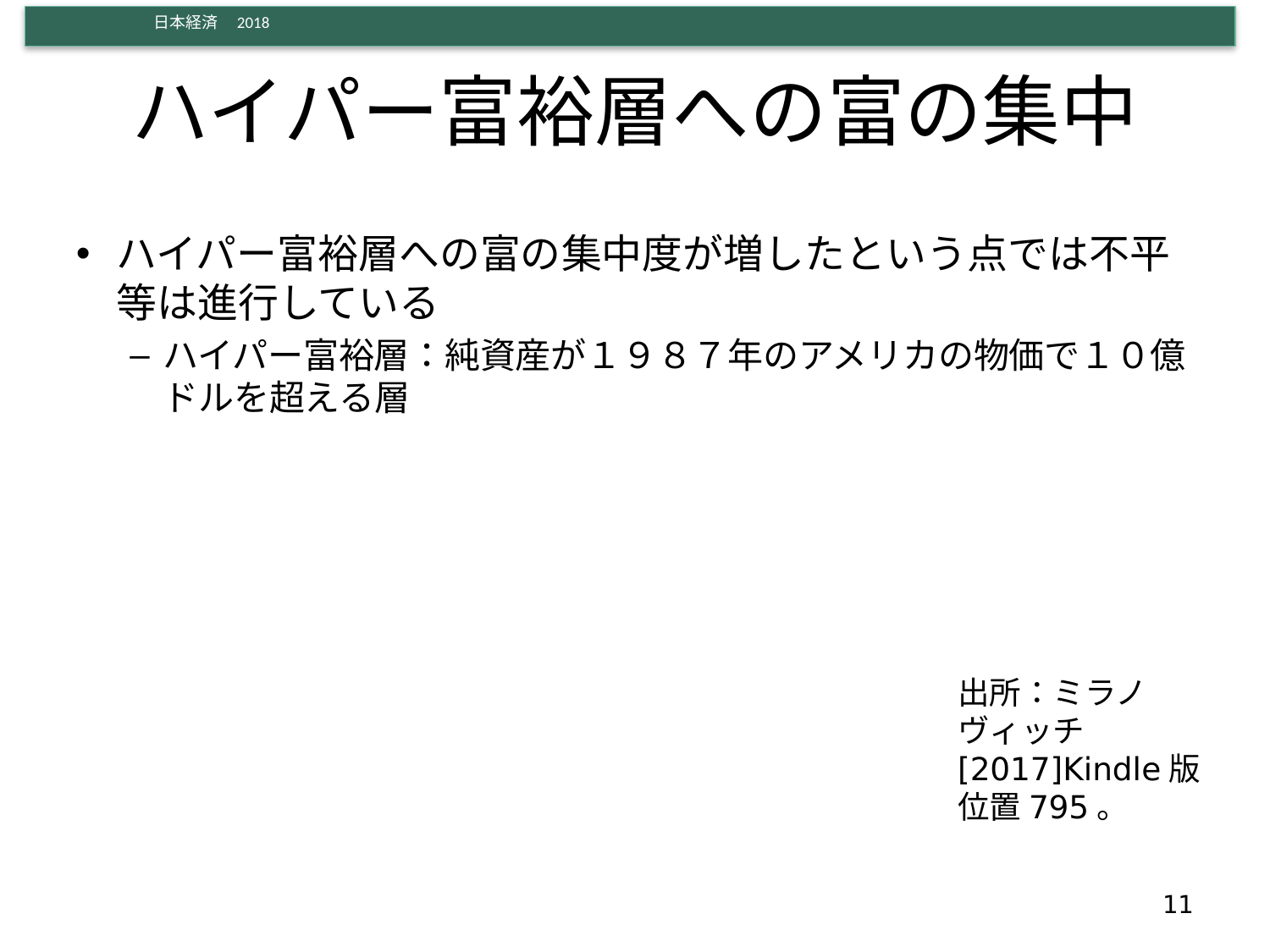

# ハイパー富裕層への富の集中
ハイパー富裕層への富の集中度が増したという点では不平等は進行している
ハイパー富裕層：純資産が１９８７年のアメリカの物価で１０億ドルを超える層
出所：ミラノヴィッチ[2017]Kindle版位置795。
11